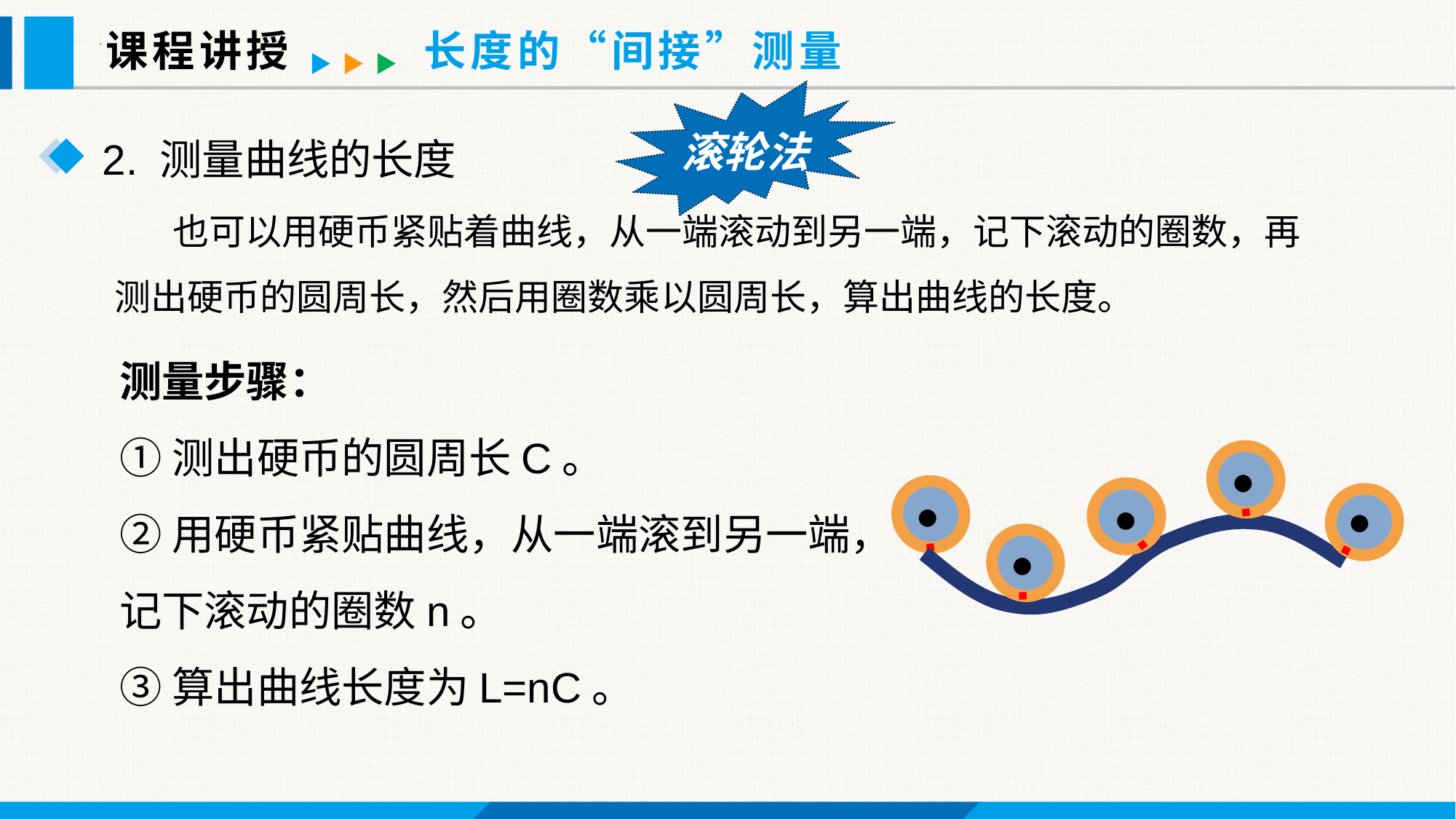

课程讲授
长度的“间接”测量

滚轮法
2. 测量曲线的长度

      也可以用硬币紧贴着曲线，从一端滚动到另一端，记下滚动的圈数，再测出硬币的圆周长，然后用圈数乘以圆周长，算出曲线的长度。
测量步骤：
①测出硬币的圆周长C。
②用硬币紧贴曲线，从一端滚到另一端，记下滚动的圈数n。
③算出曲线长度为L=nC。
•
•
•
•

•